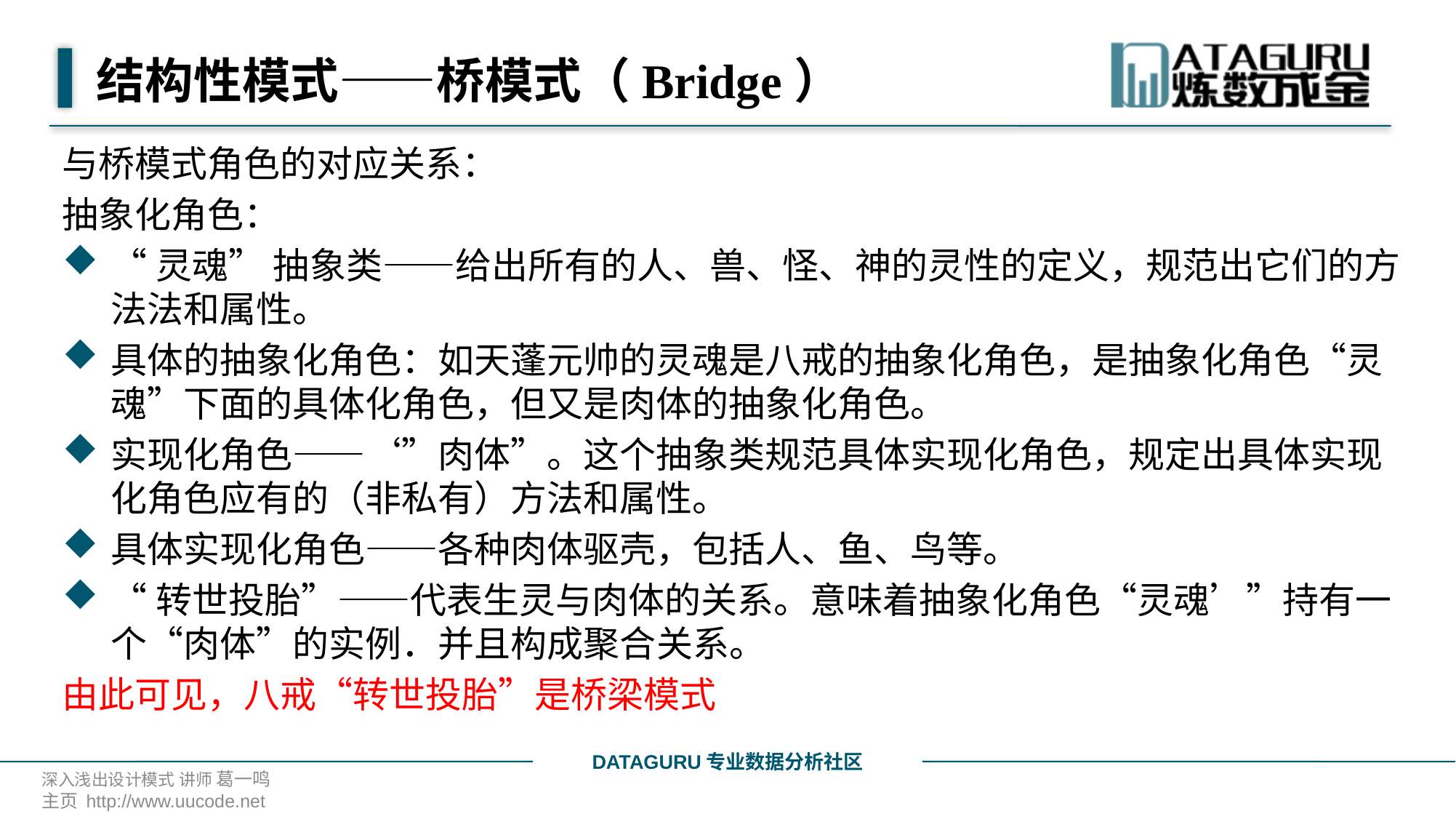

# 结构性模式——桥模式（Bridge）
与桥模式角色的对应关系：
抽象化角色：
“灵魂” 抽象类——给出所有的人、兽、怪、神的灵性的定义，规范出它们的方法法和属性。
具体的抽象化角色：如天蓬元帅的灵魂是八戒的抽象化角色，是抽象化角色“灵魂”下面的具体化角色，但又是肉体的抽象化角色。
实现化角色——‘”肉体”。这个抽象类规范具体实现化角色，规定出具体实现化角色应有的（非私有）方法和属性。
具体实现化角色——各种肉体驱壳，包括人、鱼、鸟等。
“转世投胎”——代表生灵与肉体的关系。意味着抽象化角色“灵魂’”持有一个“肉体”的实例．并且构成聚合关系。
由此可见，八戒“转世投胎”是桥梁模式